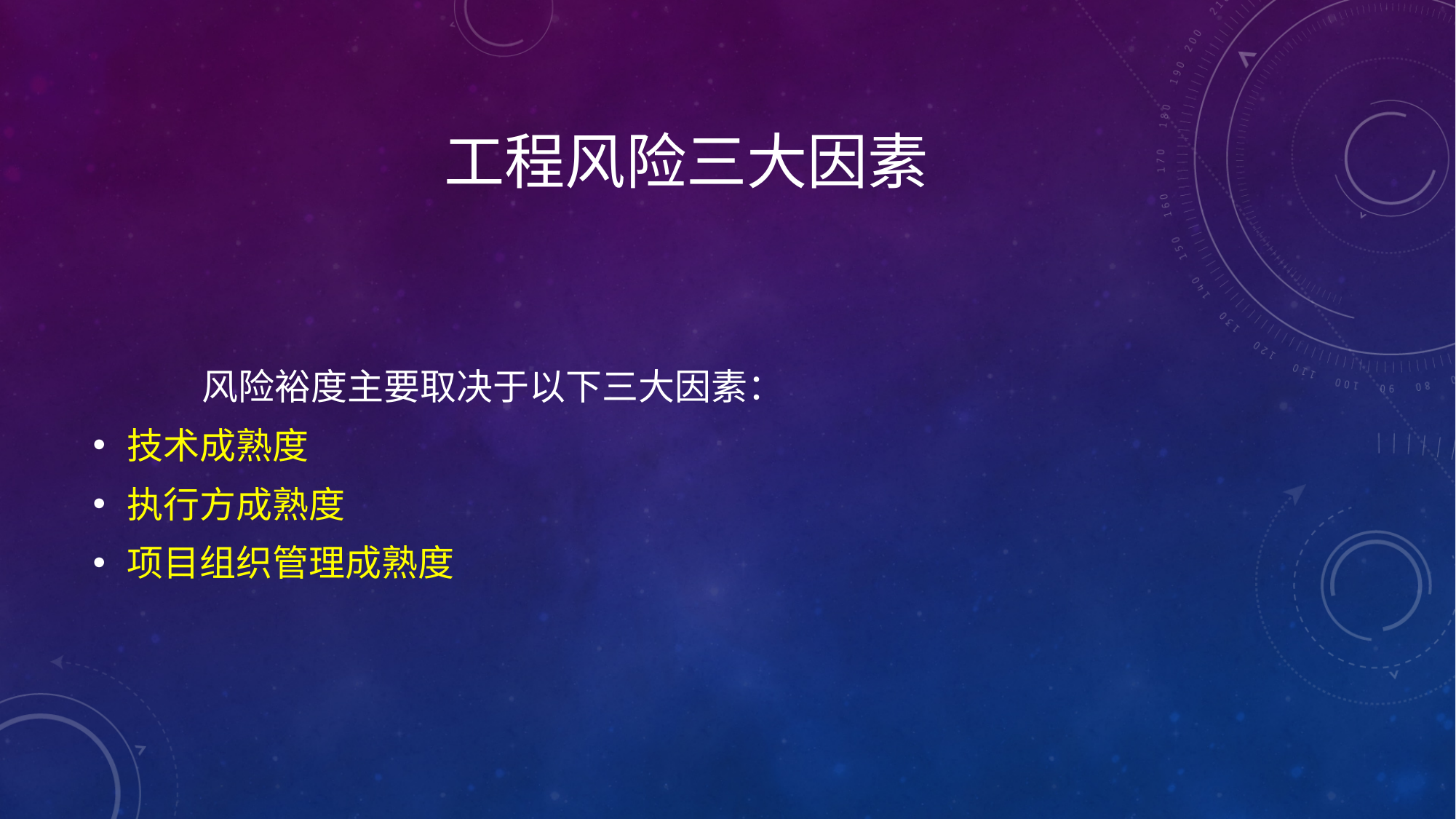

# 工程风险三大因素
	风险裕度主要取决于以下三大因素：
技术成熟度
执行方成熟度
项目组织管理成熟度